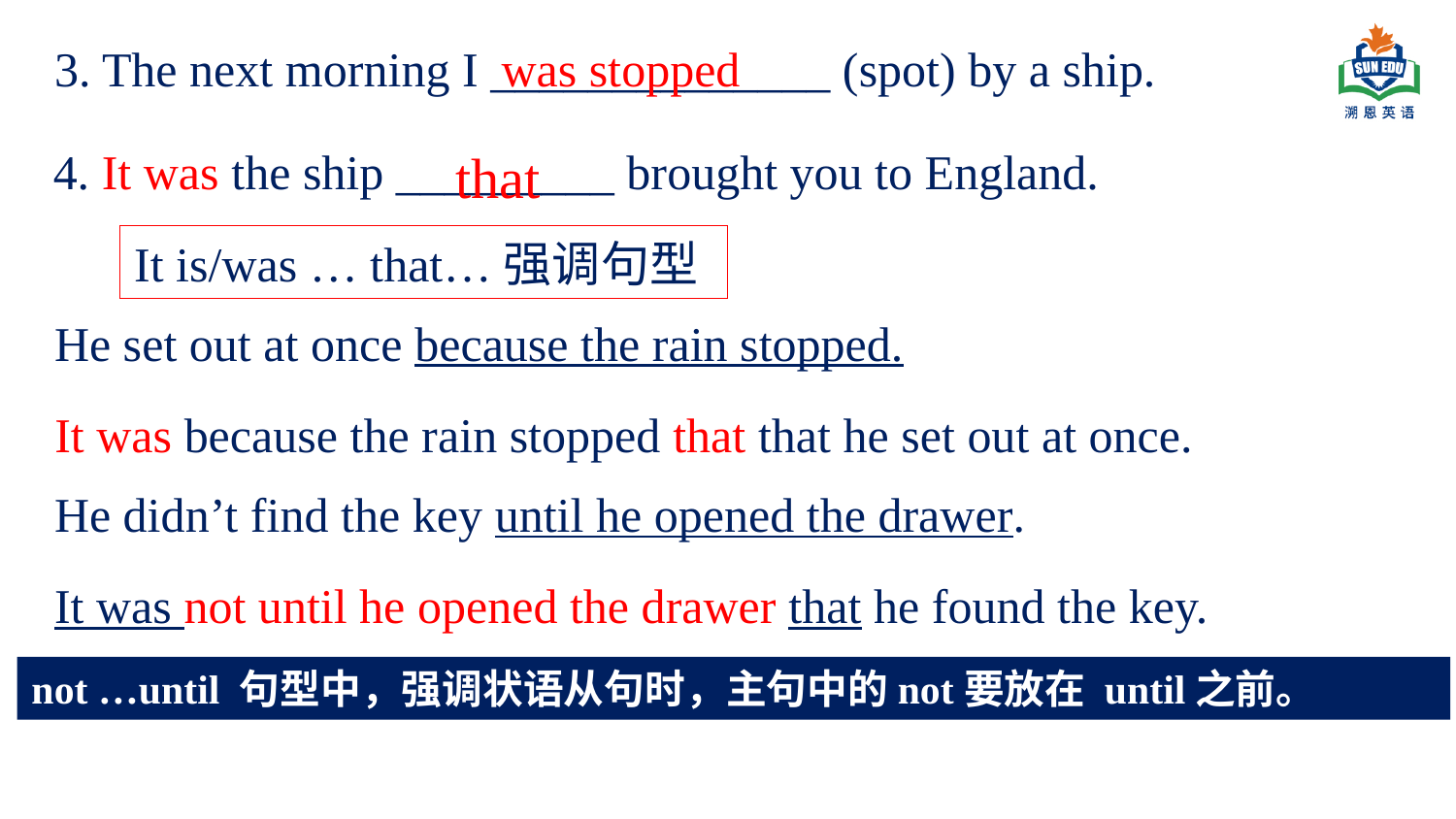

3. The next morning I ______________ (spot) by a ship.
was stopped
4. It was the ship _________ brought you to England.
that
It is/was … that…强调句型
He set out at once because the rain stopped.
It was because the rain stopped that that he set out at once.
He didn’t find the key until he opened the drawer.
It was not until he opened the drawer that he found the key.
not …until 句型中，强调状语从句时，主句中的not要放在 until之前。